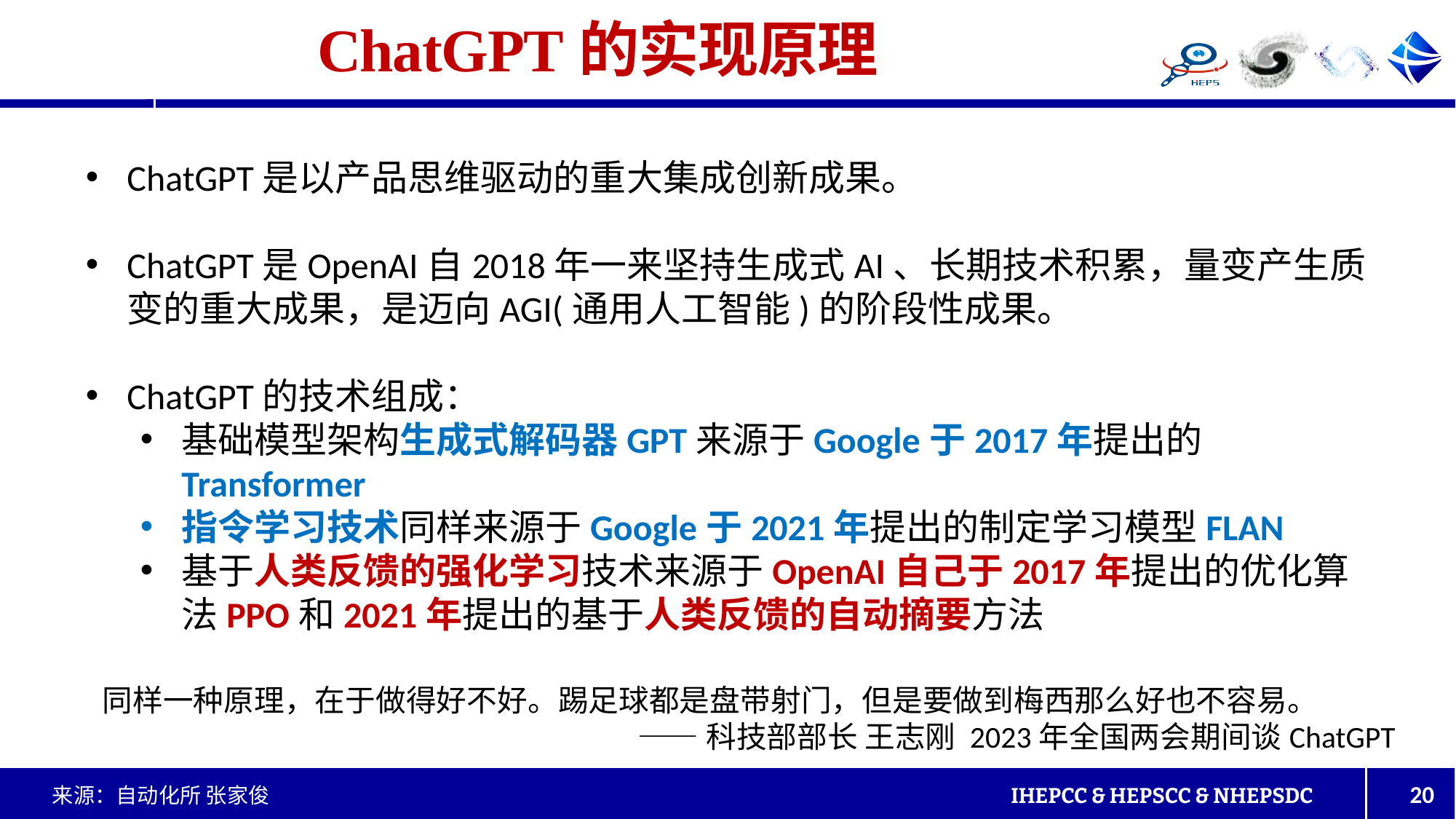

# ChatGPT的实现原理
ChatGPT是以产品思维驱动的重大集成创新成果。

ChatGPT是OpenAI自2018年一来坚持生成式AI、长期技术积累，量变产生质变的重大成果，是迈向AGI(通用人工智能)的阶段性成果。

ChatGPT的技术组成：
基础模型架构生成式解码器GPT来源于Google于2017年提出的Transformer
指令学习技术同样来源于Google于2021年提出的制定学习模型FLAN
基于人类反馈的强化学习技术来源于OpenAI自己于2017年提出的优化算法PPO和2021年提出的基于人类反馈的自动摘要方法
同样一种原理，在于做得好不好。踢足球都是盘带射门，但是要做到梅西那么好也不容易。
——科技部部长 王志刚 2023年全国两会期间谈ChatGPT
来源：自动化所 张家俊